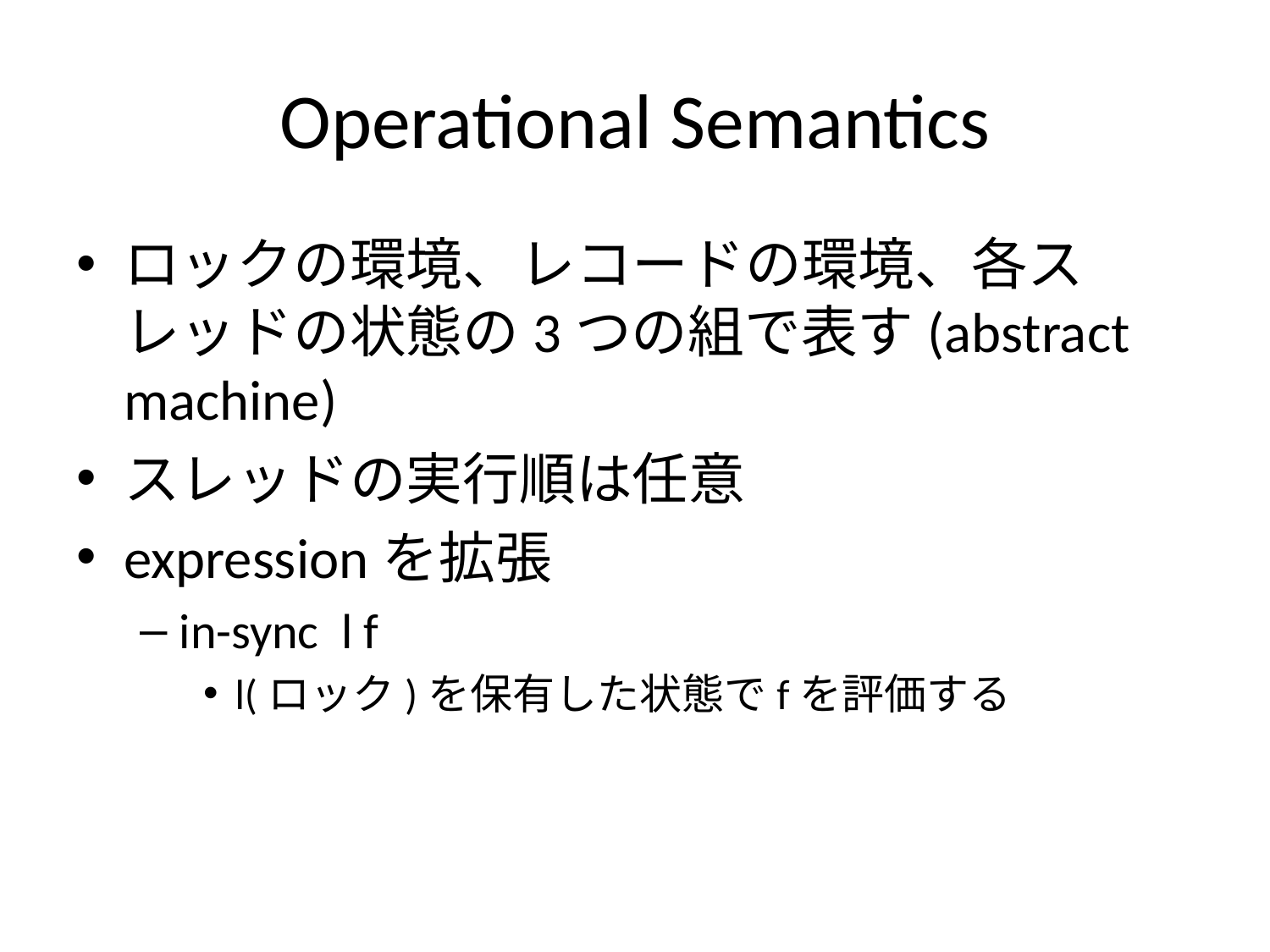

# Operational Semantics
ロックの環境、レコードの環境、各スレッドの状態の3つの組で表す(abstract machine)
スレッドの実行順は任意
expressionを拡張
in-sync  l f
l(ロック)を保有した状態でfを評価する